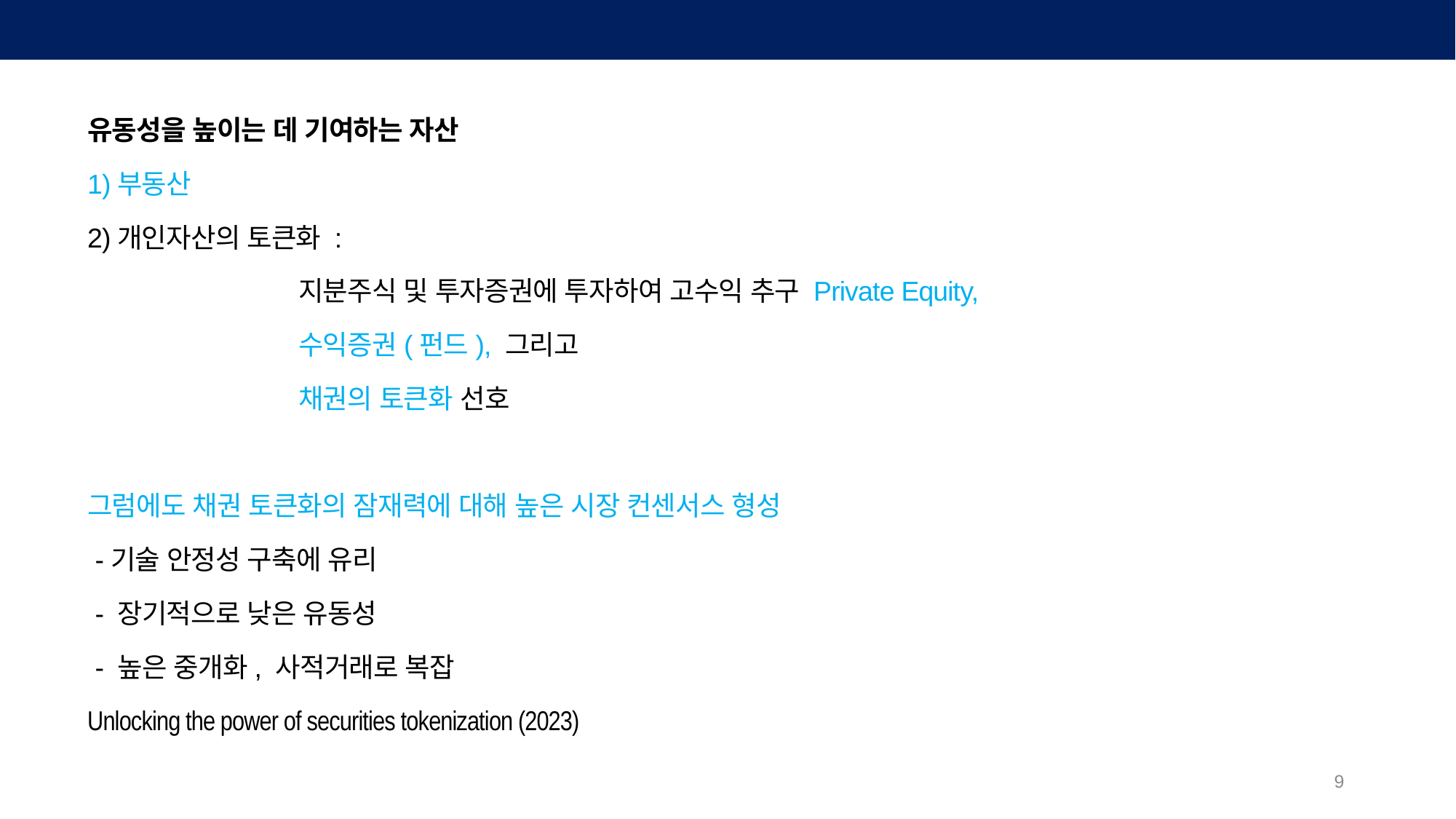

Which Assets  are  tokenized First  ?
유동성을 높이는 데 기여하는 자산
1)부동산
2)개인자산의 토큰화 :
                             지분주식 및 투자증권에 투자하여 고수익 추구 Private Equity,
                             수익증권(펀드), 그리고
                             채권의 토큰화 선호

그럼에도 채권 토큰화의 잠재력에 대해 높은 시장 컨센서스 형성
 -기술 안정성 구축에 유리
 - 장기적으로 낮은 유동성
 - 높은 중개화, 사적거래로 복잡
Unlocking the power of securities tokenization (2023)
9